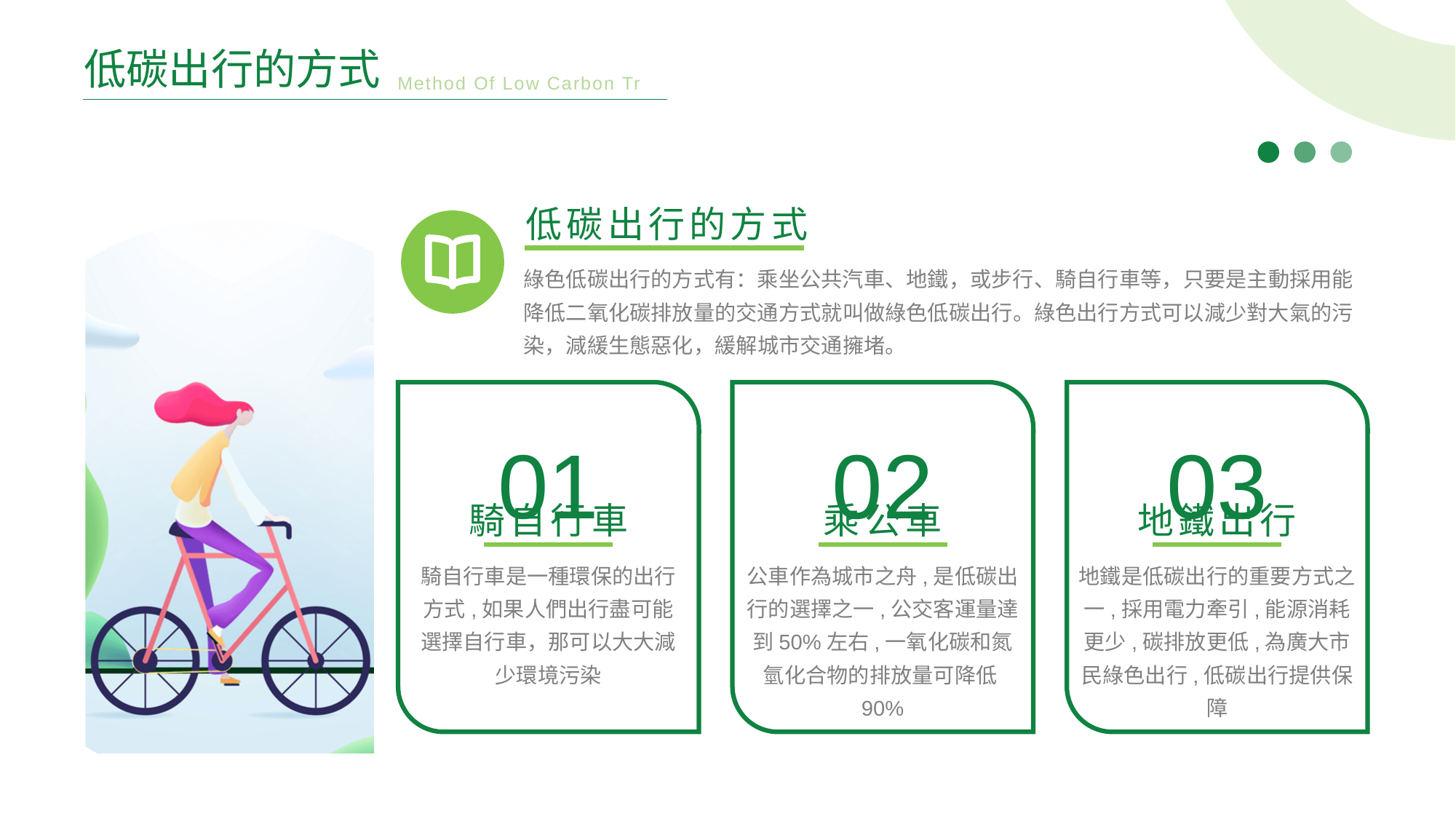

低碳出行的方式
Method Of Low Carbon Travel

低碳出行的方式

綠色低碳出行的方式有：乘坐公共汽車、地鐵，或步行、騎自行車等，只要是主動採用能降低二氧化碳排放量的交通方式就叫做綠色低碳出行。綠色出行方式可以減少對大氣的污染，減緩生態惡化，緩解城市交通擁堵。

01
騎自行車
騎自行車是一種環保的出行方式,如果人們出行盡可能選擇自行車，那可以大大減少環境污染
02
03
乘公車
地鐵出行
公車作為城市之舟,是低碳出行的選擇之一,公交客運量達到50%左右,一氧化碳和氮氫化合物的排放量可降低90%
地鐵是低碳出行的重要方式之一,採用電力牽引,能源消耗更少,碳排放更低,為廣大市民綠色出行,低碳出行提供保障